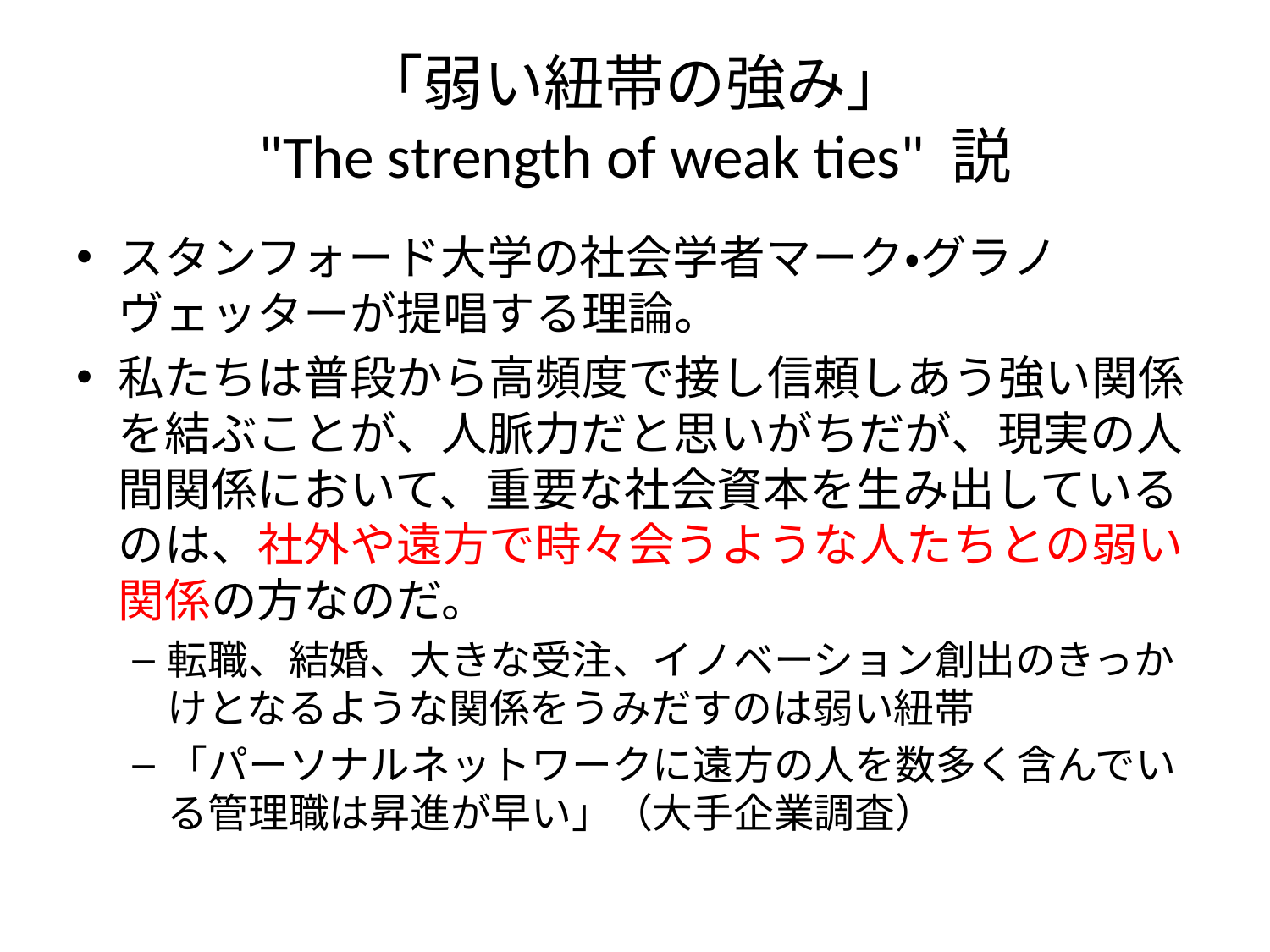

# 「弱い紐帯の強み」 "The strength of weak ties" 説
スタンフォード大学の社会学者マーク・グラノヴェッターが提唱する理論。
私たちは普段から高頻度で接し信頼しあう強い関係を結ぶことが、人脈力だと思いがちだが、現実の人間関係において、重要な社会資本を生み出しているのは、社外や遠方で時々会うような人たちとの弱い関係の方なのだ。
転職、結婚、大きな受注、イノベーション創出のきっかけとなるような関係をうみだすのは弱い紐帯
「パーソナルネットワークに遠方の人を数多く含んでいる管理職は昇進が早い」（大手企業調査）